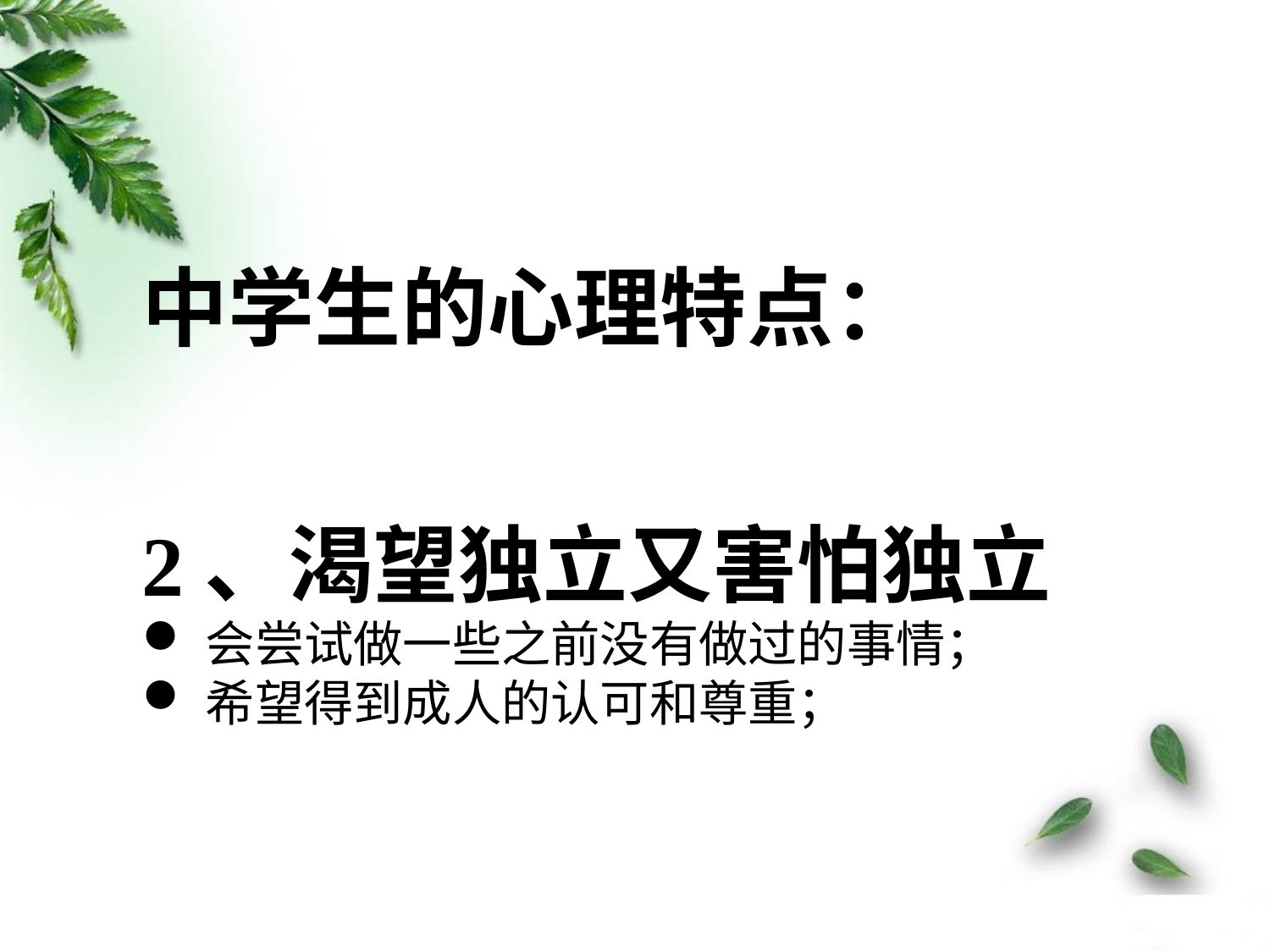

中学生的心理特点：

2、渴望独立又害怕独立
会尝试做一些之前没有做过的事情；
希望得到成人的认可和尊重；